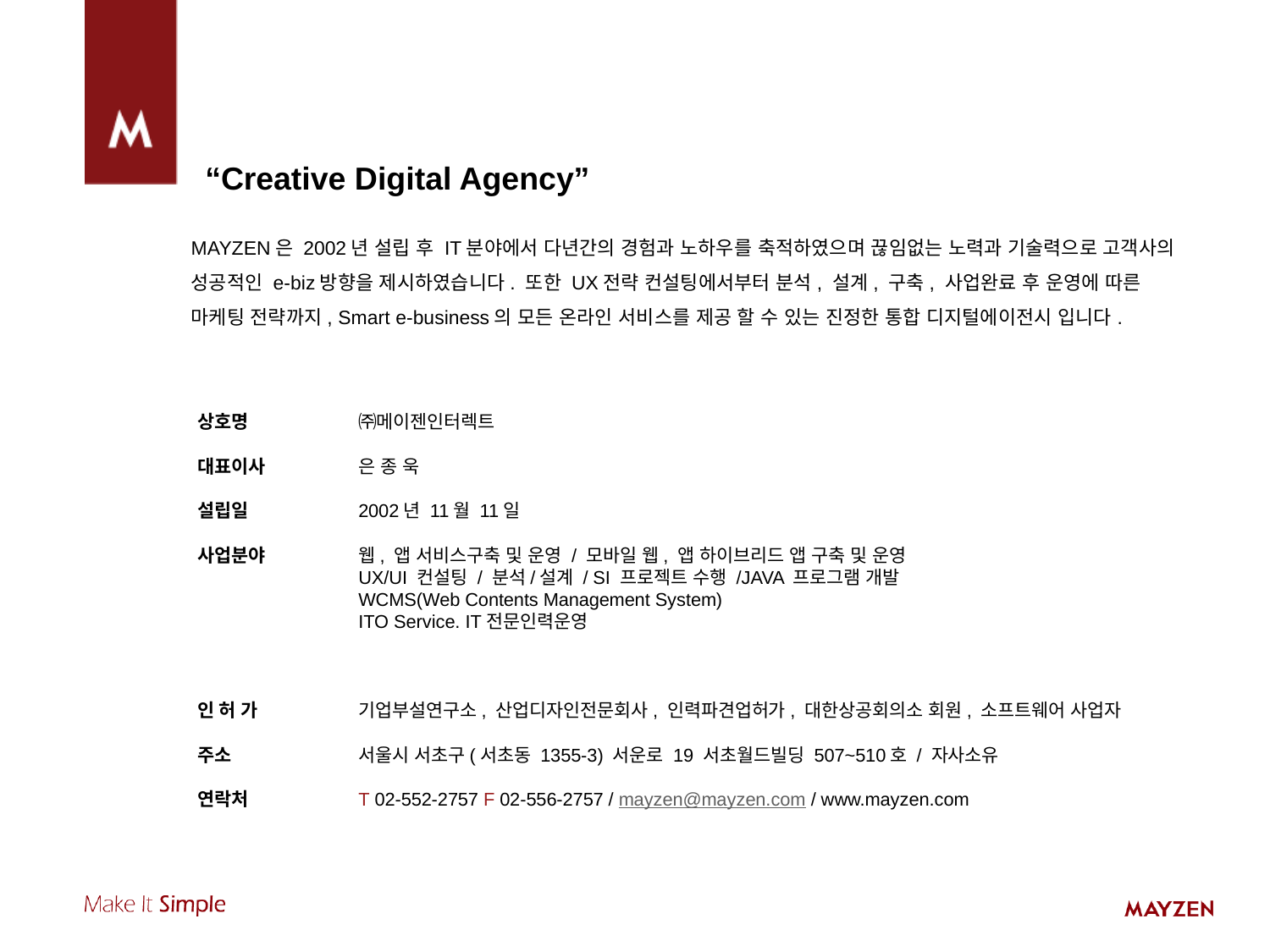

“Creative Digital Agency”
MAYZEN은 2002년 설립 후 IT분야에서 다년간의 경험과 노하우를 축적하였으며 끊임없는 노력과 기술력으로 고객사의 성공적인 e-biz방향을 제시하였습니다. 또한 UX전략 컨설팅에서부터 분석, 설계, 구축, 사업완료 후 운영에 따른
마케팅 전략까지, Smart e-business의 모든 온라인 서비스를 제공 할 수 있는 진정한 통합 디지털에이전시 입니다.
상호명

대표이사

설립일

사업분야

인 허 가

주소

연락처
㈜메이젠인터렉트

은 종 욱

2002년 11월 11일

웹, 앱 서비스구축 및 운영 / 모바일 웹, 앱 하이브리드 앱 구축 및 운영
UX/UI 컨설팅 / 분석/설계 / SI 프로젝트 수행 /JAVA 프로그램 개발
WCMS(Web Contents Management System)
ITO Service. IT전문인력운영

기업부설연구소, 산업디자인전문회사, 인력파견업허가, 대한상공회의소 회원, 소프트웨어 사업자

서울시 서초구(서초동 1355-3) 서운로 19 서초월드빌딩 507~510호 / 자사소유

T 02-552-2757 F 02-556-2757 / mayzen@mayzen.com / www.mayzen.com